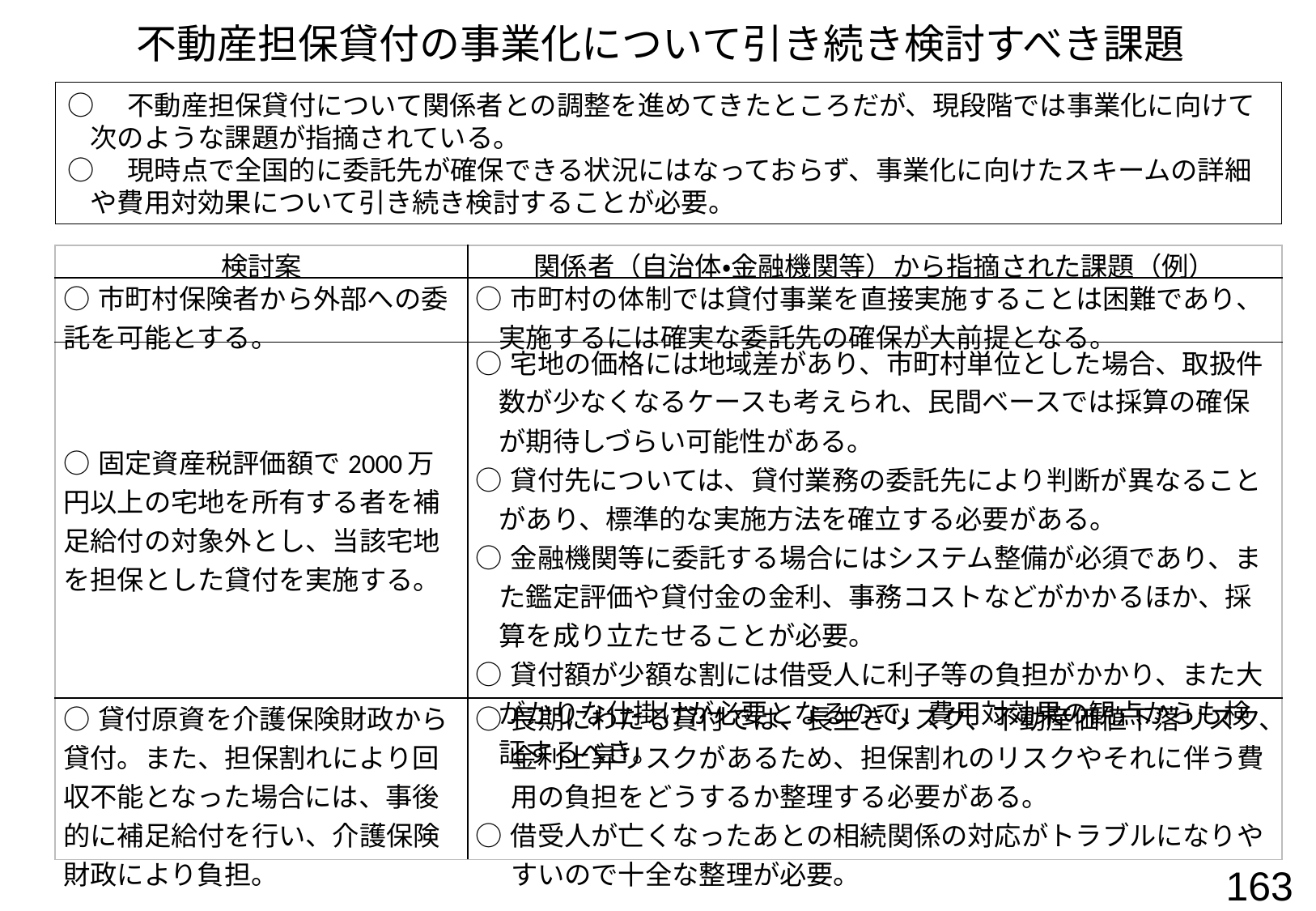

# 不動産担保貸付の事業化について引き続き検討すべき課題
○　不動産担保貸付について関係者との調整を進めてきたところだが、現段階では事業化に向けて次のような課題が指摘されている。
○　現時点で全国的に委託先が確保できる状況にはなっておらず、事業化に向けたスキームの詳細や費用対効果について引き続き検討することが必要。
| 検討案 | 関係者（自治体・金融機関等）から指摘された課題（例） |
| --- | --- |
| ○市町村保険者から外部への委託を可能とする。 | ○市町村の体制では貸付事業を直接実施することは困難であり、実施するには確実な委託先の確保が大前提となる。 |
| ○固定資産税評価額で2000万円以上の宅地を所有する者を補足給付の対象外とし、当該宅地を担保とした貸付を実施する。 | ○宅地の価格には地域差があり、市町村単位とした場合、取扱件数が少なくなるケースも考えられ、民間ベースでは採算の確保が期待しづらい可能性がある。 ○貸付先については、貸付業務の委託先により判断が異なることがあり、標準的な実施方法を確立する必要がある。 ○金融機関等に委託する場合にはシステム整備が必須であり、また鑑定評価や貸付金の金利、事務コストなどがかかるほか、採算を成り立たせることが必要。 ○貸付額が少額な割には借受人に利子等の負担がかかり、また大がかりな仕掛けが必要となるので、費用対効果の観点からも検証するべき。 |
| ○貸付原資を介護保険財政から貸付。また、担保割れにより回収不能となった場合には、事後的に補足給付を行い、介護保険財政により負担。 | ○長期にわたる貸付では、長生きリスク、不動産価値下落リスク、金利上昇リスクがあるため、担保割れのリスクやそれに伴う費用の負担をどうするか整理する必要がある。 ○借受人が亡くなったあとの相続関係の対応がトラブルになりやすいので十全な整理が必要。 |
163